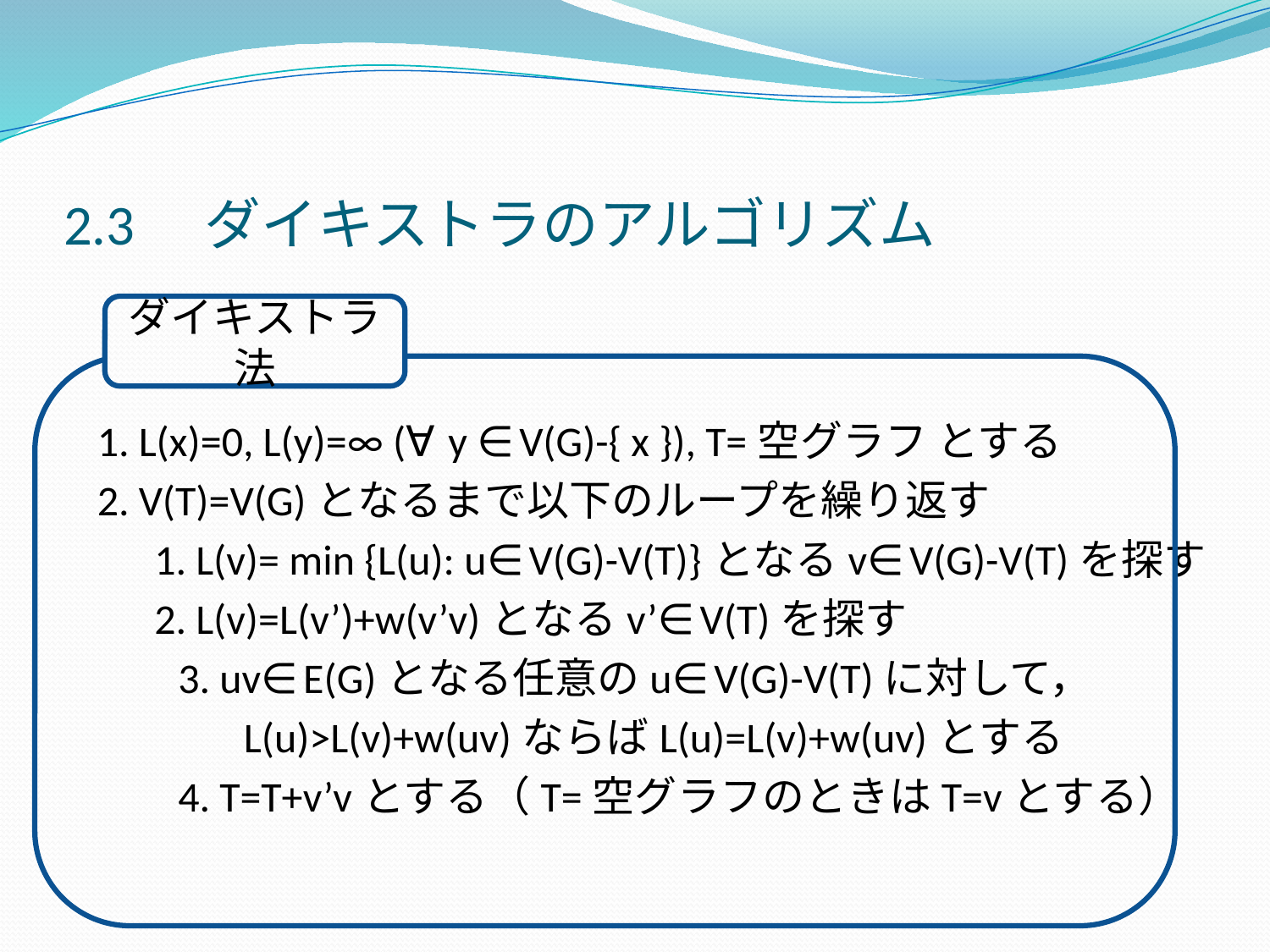

# 2.3　ダイキストラのアルゴリズム

1. L(x)=0, L(y)=∞ (∀y ∈V(G)-{ x }), T=空グラフ とする
2. V(T)=V(G)となるまで以下のループを繰り返す
      1. L(v)= min {L(u): u∈V(G)-V(T)}となるv∈V(G)-V(T)を探す
      2. L(v)=L(v’)+w(v’v)となるv’∈V(T)を探す
　   3. uv∈E(G)となる任意のu∈V(G)-V(T)に対して，
　　　 L(u)>L(v)+w(uv)ならばL(u)=L(v)+w(uv)とする
　   4. T=T+v’vとする（T=空グラフのときはT=vとする）
ダイキストラ法